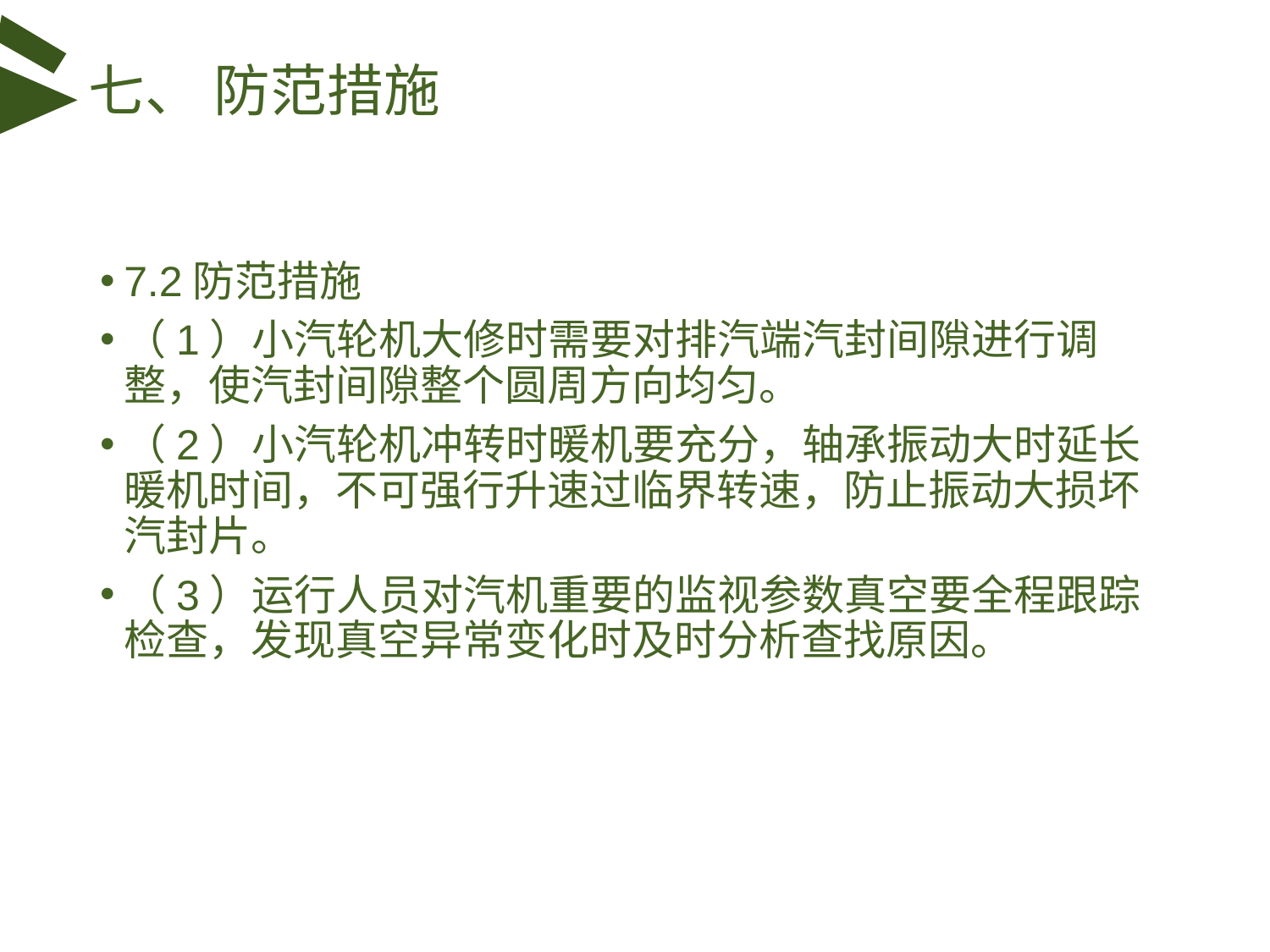

# 七、 防范措施
7.2防范措施
（1）小汽轮机大修时需要对排汽端汽封间隙进行调整，使汽封间隙整个圆周方向均匀。
（2）小汽轮机冲转时暖机要充分，轴承振动大时延长暖机时间，不可强行升速过临界转速，防止振动大损坏汽封片。
（3）运行人员对汽机重要的监视参数真空要全程跟踪检查，发现真空异常变化时及时分析查找原因。